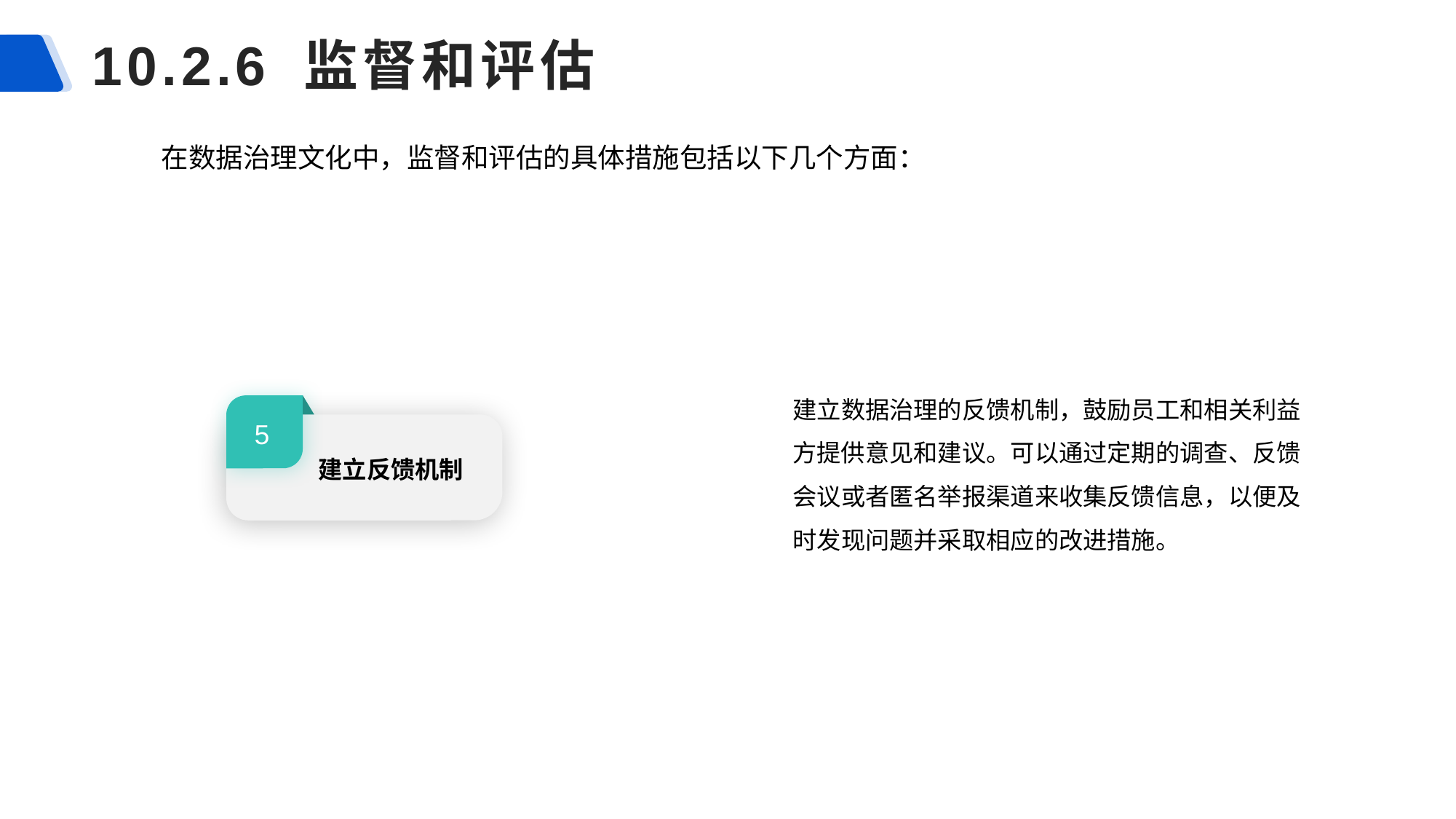

# 10.2.6 监督和评估
在数据治理文化中，监督和评估的具体措施包括以下几个方面：
建立数据治理的反馈机制，鼓励员工和相关利益方提供意见和建议。可以通过定期的调查、反馈会议或者匿名举报渠道来收集反馈信息，以便及时发现问题并采取相应的改进措施。

5

建立反馈机制